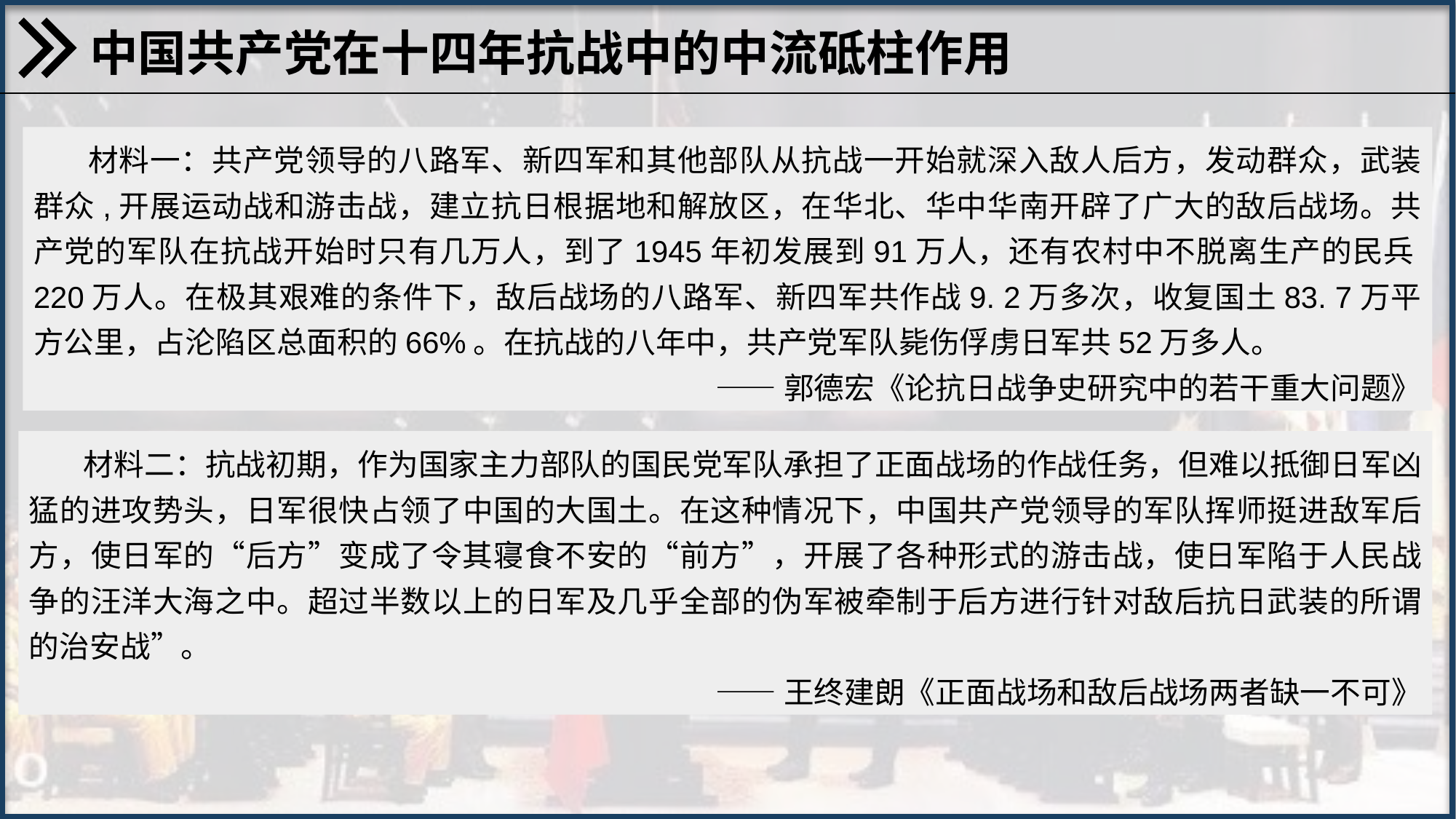

中国共产党在十四年抗战中的中流砥柱作用

材料一：共产党领导的八路军、新四军和其他部队从抗战一开始就深入敌人后方，发动群众，武装群众,开展运动战和游击战，建立抗日根据地和解放区，在华北、华中华南开辟了广大的敌后战场。共产党的军队在抗战开始时只有几万人，到了1945年初发展到91万人，还有农村中不脱离生产的民兵220万人。在极其艰难的条件下，敌后战场的八路军、新四军共作战9. 2万多次，收复国土83. 7万平方公里，占沦陷区总面积的66%。在抗战的八年中，共产党军队毙伤俘虏日军共52万多人。
——郭德宏《论抗日战争史研究中的若干重大问题》
材料二：抗战初期，作为国家主力部队的国民党军队承担了正面战场的作战任务，但难以抵御日军凶猛的进攻势头，日军很快占领了中国的大国土。在这种情况下，中国共产党领导的军队挥师挺进敌军后方，使日军的“后方”变成了令其寝食不安的“前方”，开展了各种形式的游击战，使日军陷于人民战争的汪洋大海之中。超过半数以上的日军及几乎全部的伪军被牵制于后方进行针对敌后抗日武装的所谓的治安战”。
——王终建朗《正面战场和敌后战场两者缺一不可》